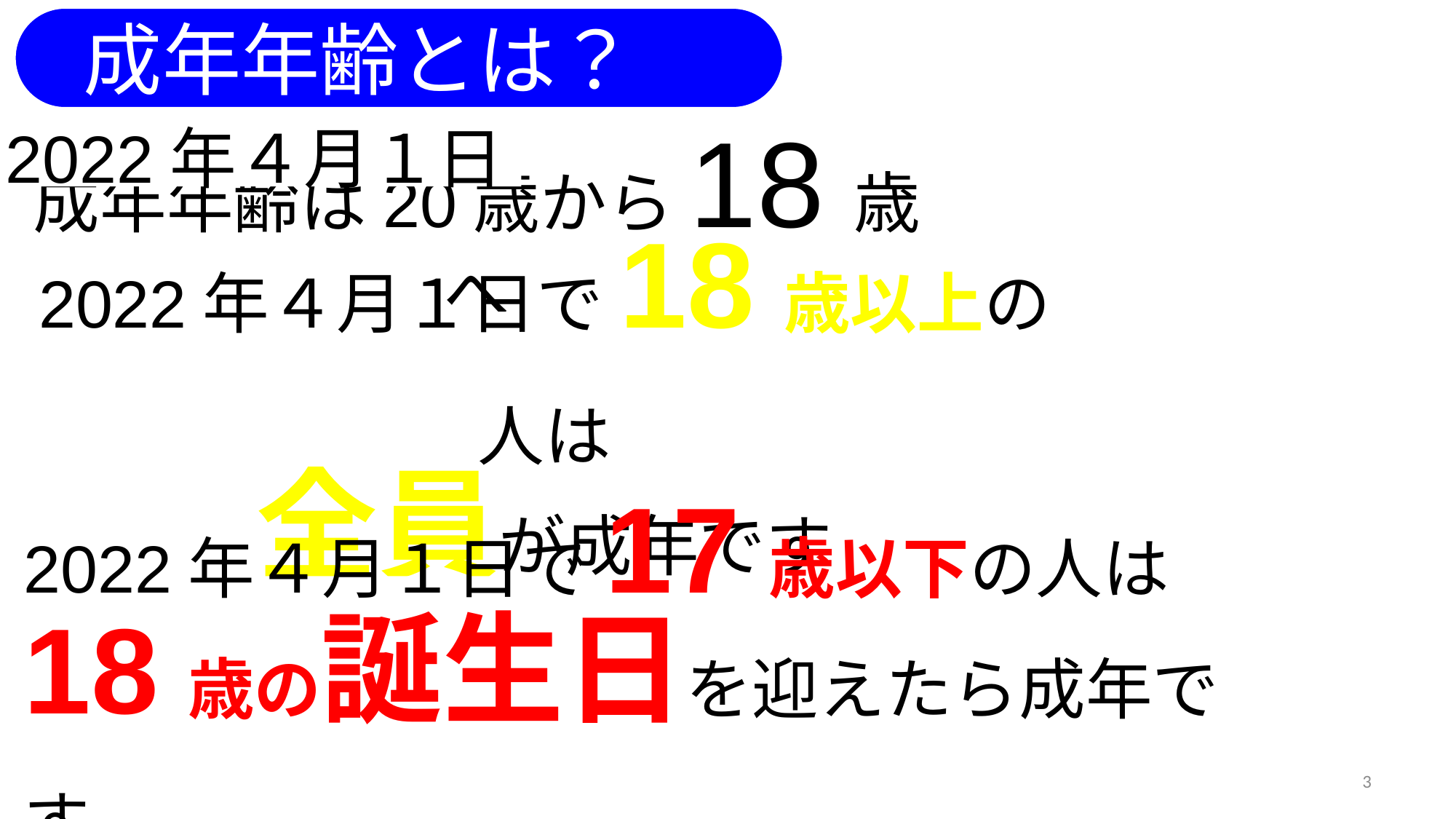

成年年齢とは？
2022年４月１日
成年年齢は20歳から18歳へ
2022年４月１日で18歳以上の人は
全員が成年です
2022年４月１日で17歳以下の人は
18歳の誕生日を迎えたら成年です
3